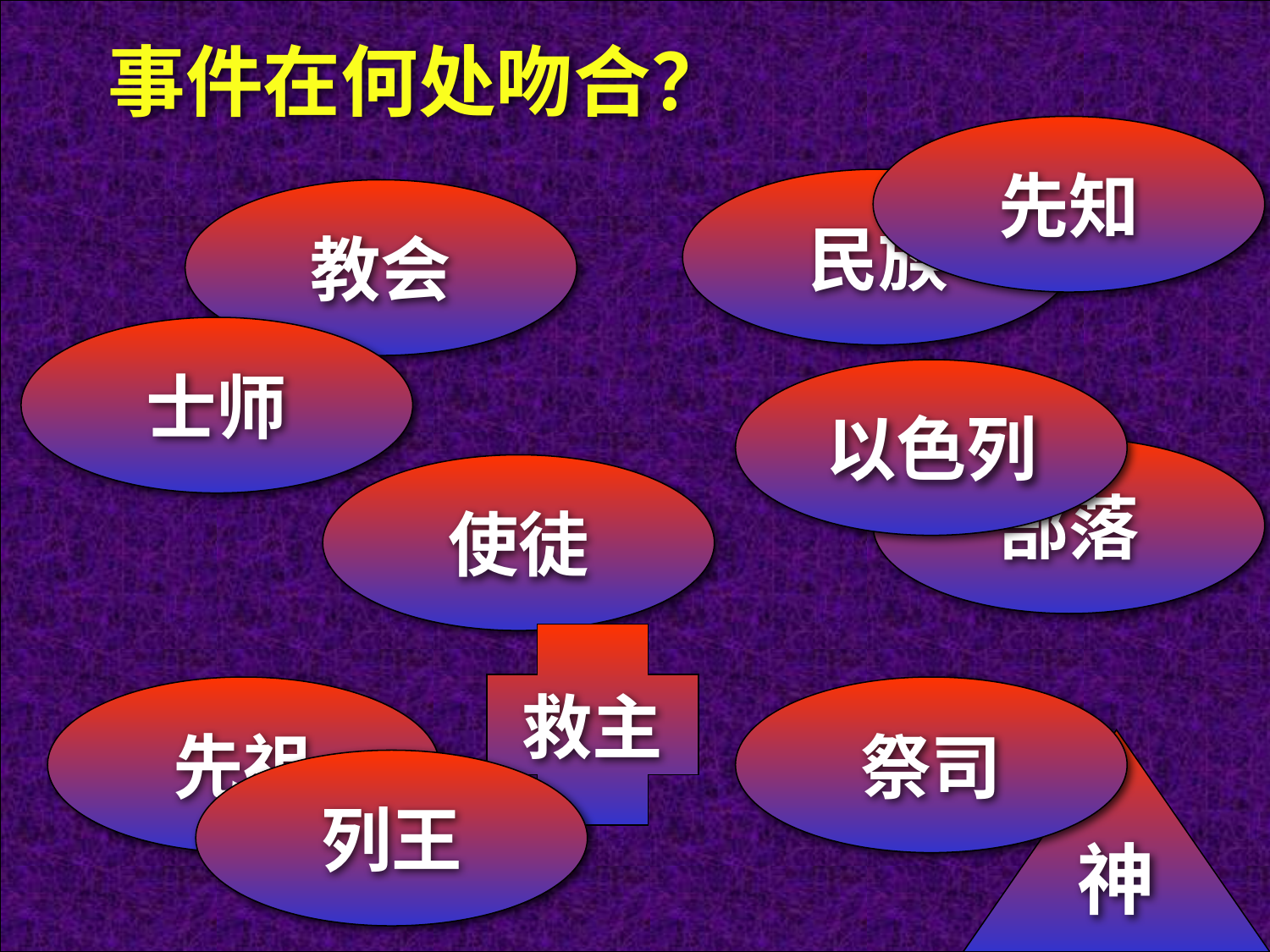

事件在何处吻合？

先知

民族

教会

士师

以色列

部落

使徒

救主

先祖

祭司

神

列王